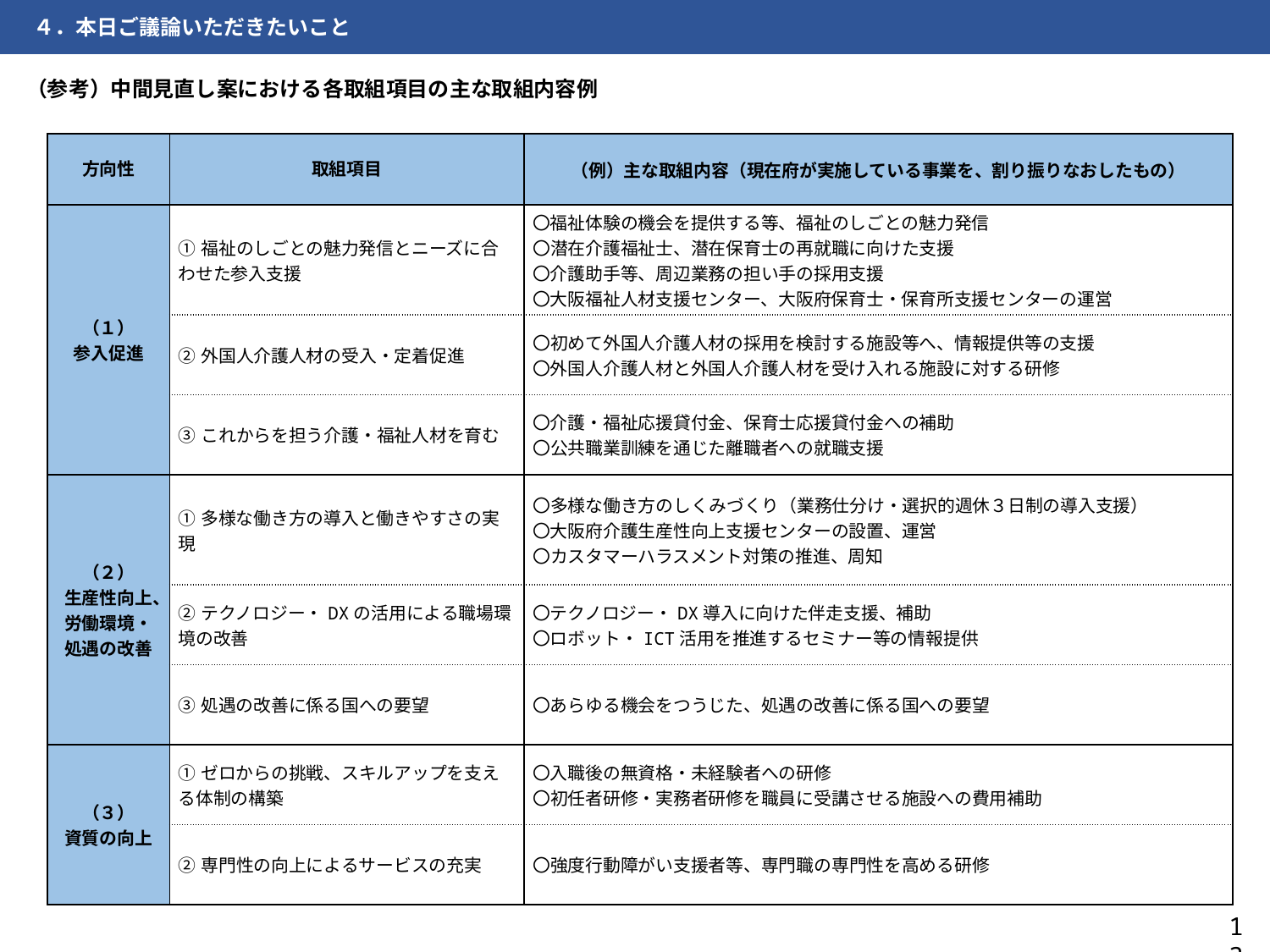

４．本日ご議論いただきたいこと
（参考）中間見直し案における各取組項目の主な取組内容例
| 方向性 | 取組項目 | （例）主な取組内容（現在府が実施している事業を、割り振りなおしたもの） |
| --- | --- | --- |
| （１） 参入促進 | ➀福祉のしごとの魅力発信とニーズに合わせた参入支援 | 〇福祉体験の機会を提供する等、福祉のしごとの魅力発信 〇潜在介護福祉士、潜在保育士の再就職に向けた支援 〇介護助手等、周辺業務の担い手の採用支援 〇大阪福祉人材支援センター、大阪府保育士・保育所支援センターの運営 |
|  | ②外国人介護人材の受入・定着促進 | 〇初めて外国人介護人材の採用を検討する施設等へ、情報提供等の支援 〇外国人介護人材と外国人介護人材を受け入れる施設に対する研修 |
|  | ③これからを担う介護・福祉人材を育む | 〇介護・福祉応援貸付金、保育士応援貸付金への補助 〇公共職業訓練を通じた離職者への就職支援 |
| （２） 生産性向上、労働環境・ 処遇の改善 | ①多様な働き方の導入と働きやすさの実現 | 〇多様な働き方のしくみづくり（業務仕分け・選択的週休３日制の導入支援） 〇大阪府介護生産性向上支援センターの設置、運営 〇カスタマーハラスメント対策の推進、周知 |
|  | ②テクノロジー・DXの活用による職場環境の改善 | 〇テクノロジー・DX導入に向けた伴走支援、補助 〇ロボット・ICT活用を推進するセミナー等の情報提供 |
|  | ③処遇の改善に係る国への要望 | 〇あらゆる機会をつうじた、処遇の改善に係る国への要望 |
| （３） 資質の向上 | ➀ゼロからの挑戦、スキルアップを支える体制の構築 | 〇入職後の無資格・未経験者への研修 〇初任者研修・実務者研修を職員に受講させる施設への費用補助 |
|  | ②専門性の向上によるサービスの充実 | 〇強度行動障がい支援者等、専門職の専門性を高める研修 |
13